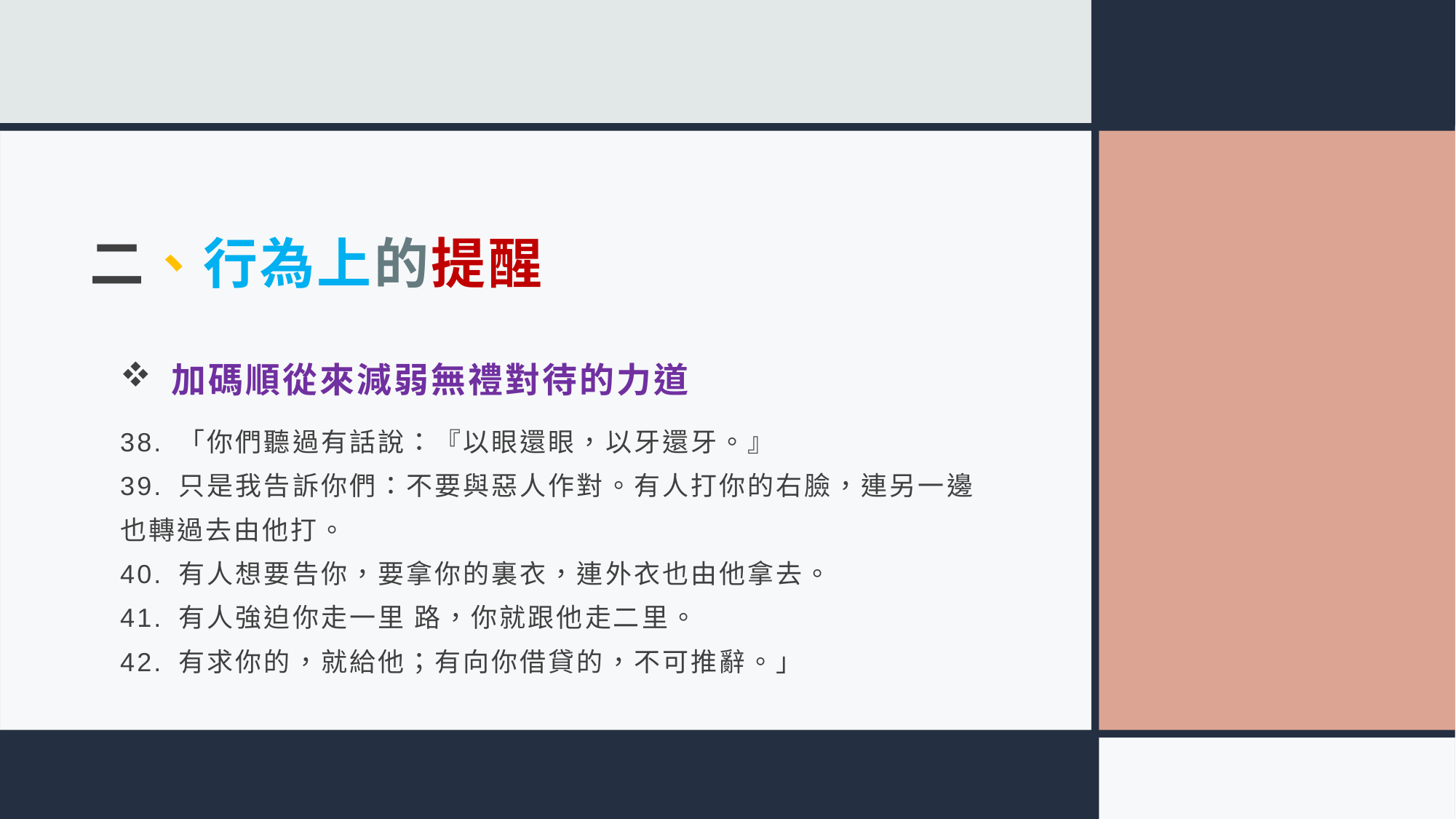

# 二、行為上的提醒
 加碼順從來減弱無禮對待的力道
38. 「你們聽過有話說：『以眼還眼，以牙還牙。』
39. 只是我告訴你們：不要與惡人作對。有人打你的右臉，連另一邊也轉過去由他打。
40. 有人想要告你，要拿你的裏衣，連外衣也由他拿去。
41. 有人強迫你走一里 路，你就跟他走二里。
42. 有求你的，就給他；有向你借貸的，不可推辭。」